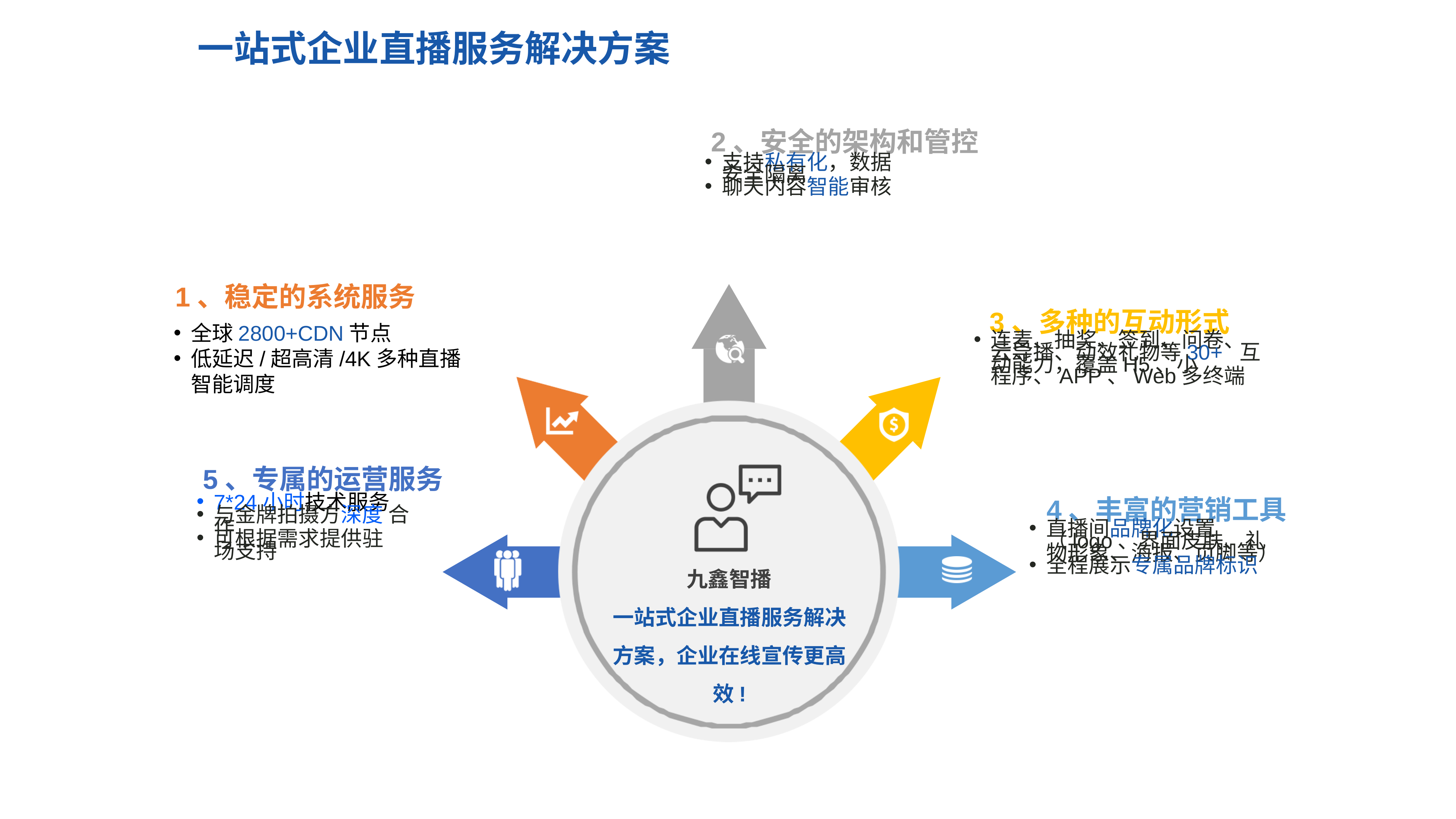

# 一站式企业直播服务解决方案
2、安全的架构和管控
支持私有化，数据
安全隔离
聊天内容智能审核
1、稳定的系统服务
全球2800+CDN节点
低延迟/超高清/4K多种直播 智能调度

3、多种的互动形式
连麦、抽奖、签到、问卷、 云导播、动效礼物等30+  互动能力，覆盖H5、小
程序、APP、Web多终端

5、专属的运营服务
7*24小时技术服务
与金牌拍摄方深度 合作
可根据需求提供驻
场支持
4、丰富的营销工具
直播间品牌化设置
（logo、界面皮肤、礼
物形象、海报、页脚等）
全程展示专属品牌标识

九鑫智播
一站式企业直播服务解决 方案，企业在线宣传更高 效!